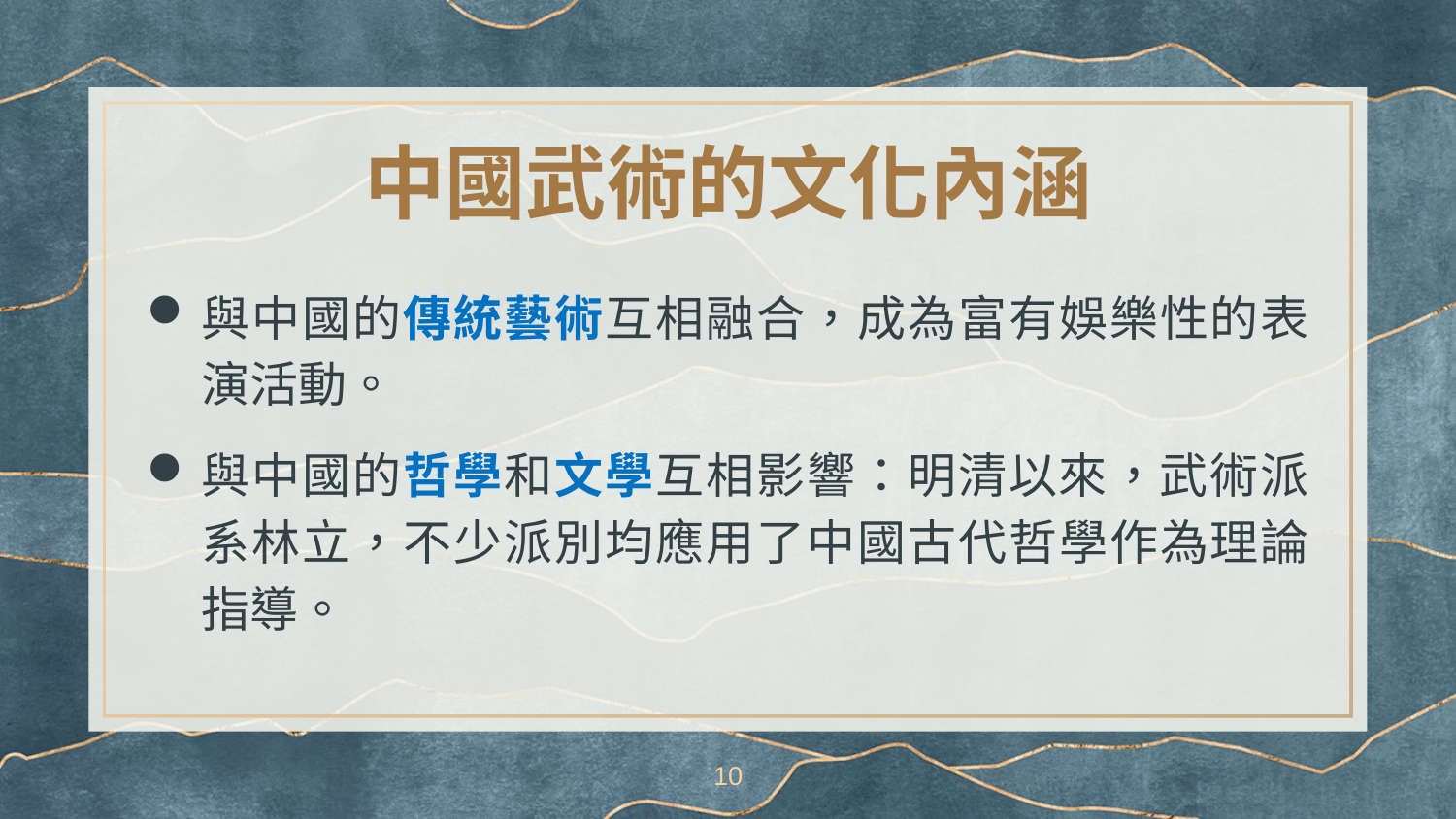

# 中國武術的文化內涵
與中國的傳統藝術互相融合，成為富有娛樂性的表演活動。
與中國的哲學和文學互相影響：明清以來，武術派系林立，不少派別均應用了中國古代哲學作為理論指導。
10